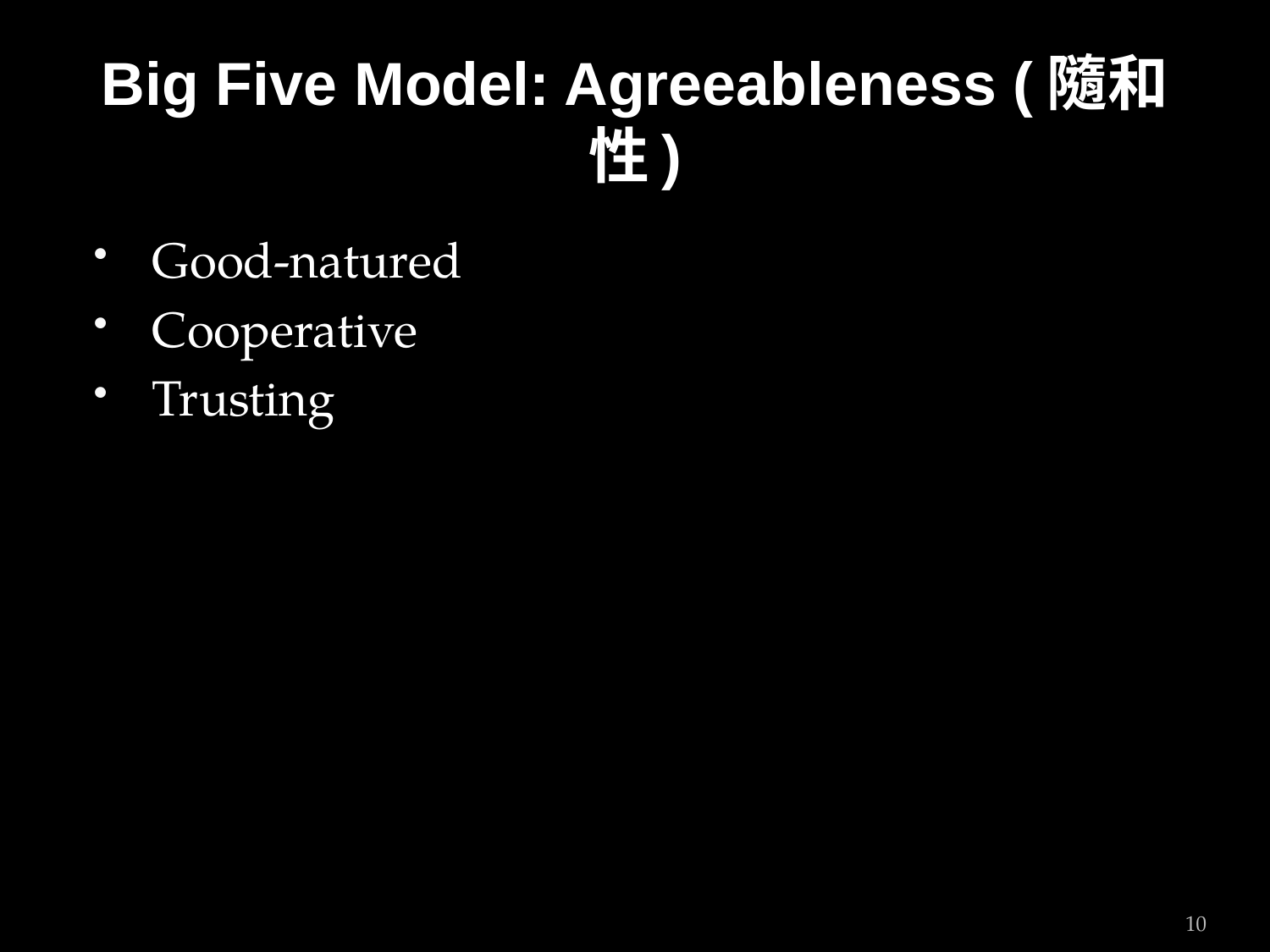

# Big Five Model: Agreeableness (隨和性)
Good-natured
Cooperative
Trusting

10